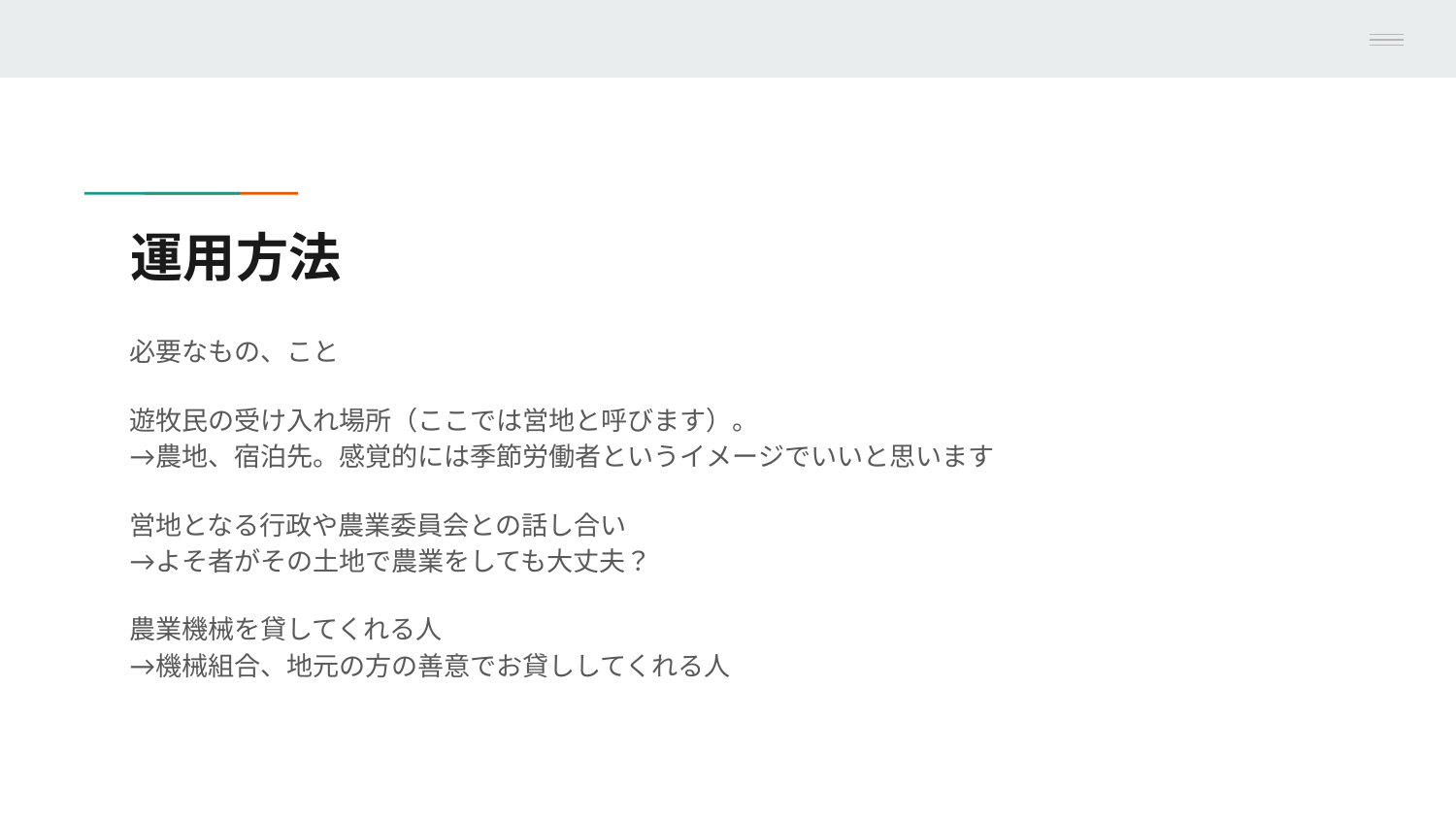

# 運用方法
必要なもの、こと
遊牧民の受け入れ場所（ここでは営地と呼びます）。
→農地、宿泊先。感覚的には季節労働者というイメージでいいと思います
営地となる行政や農業委員会との話し合い
→よそ者がその土地で農業をしても大丈夫？
農業機械を貸してくれる人
→機械組合、地元の方の善意でお貸ししてくれる人